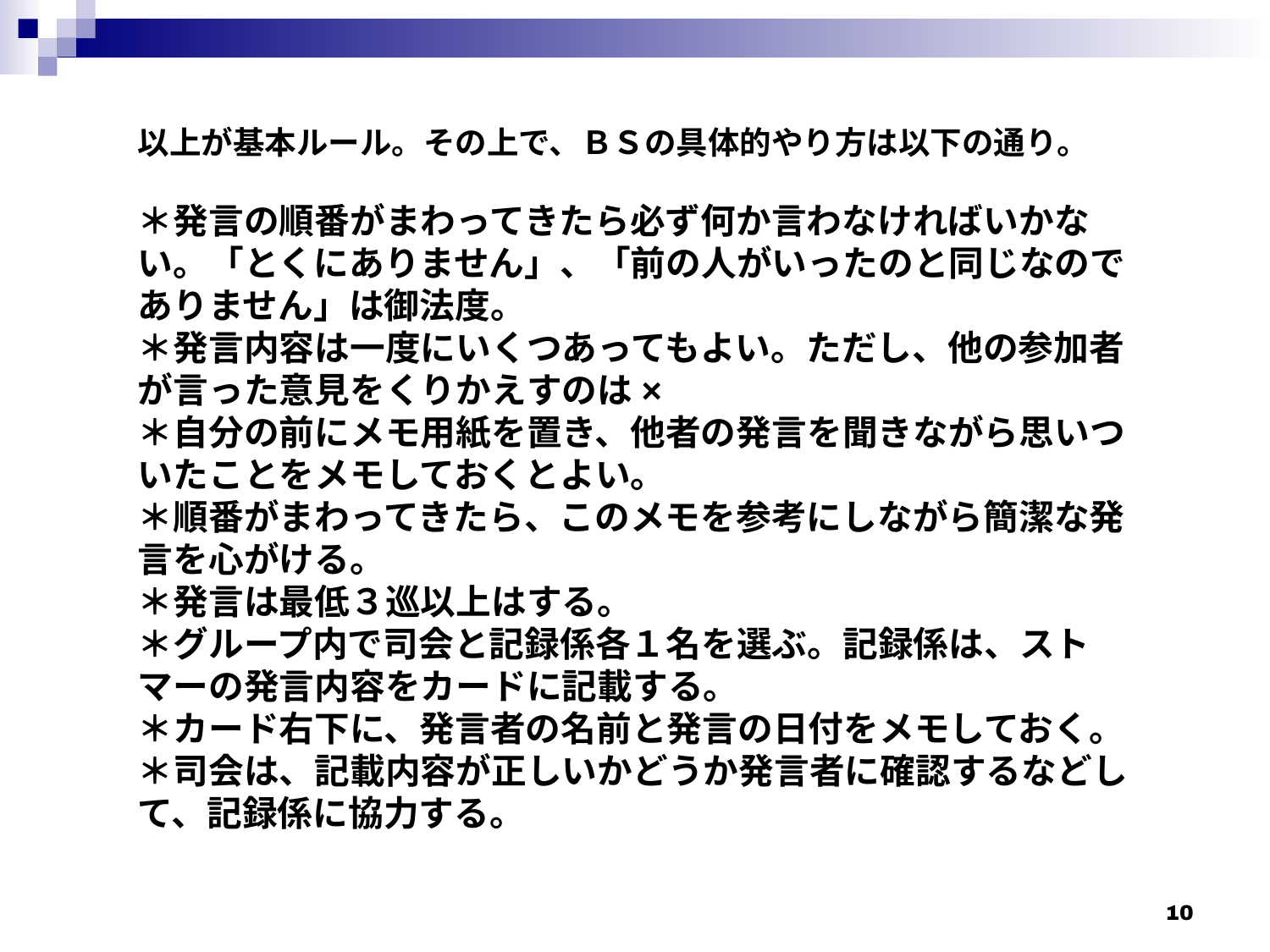

以上が基本ルール。その上で、ＢＳの具体的やり方は以下の通り。

＊発言の順番がまわってきたら必ず何か言わなければいかない。「とくにありません」、「前の人がいったのと同じなのでありません」は御法度。
＊発言内容は一度にいくつあってもよい。ただし、他の参加者が言った意見をくりかえすのは×
＊自分の前にメモ用紙を置き、他者の発言を聞きながら思いついたことをメモしておくとよい。
＊順番がまわってきたら、このメモを参考にしながら簡潔な発言を心がける。
＊発言は最低３巡以上はする。
＊グループ内で司会と記録係各１名を選ぶ。記録係は、ストマーの発言内容をカードに記載する。
＊カード右下に、発言者の名前と発言の日付をメモしておく。
＊司会は、記載内容が正しいかどうか発言者に確認するなどして、記録係に協力する。

10